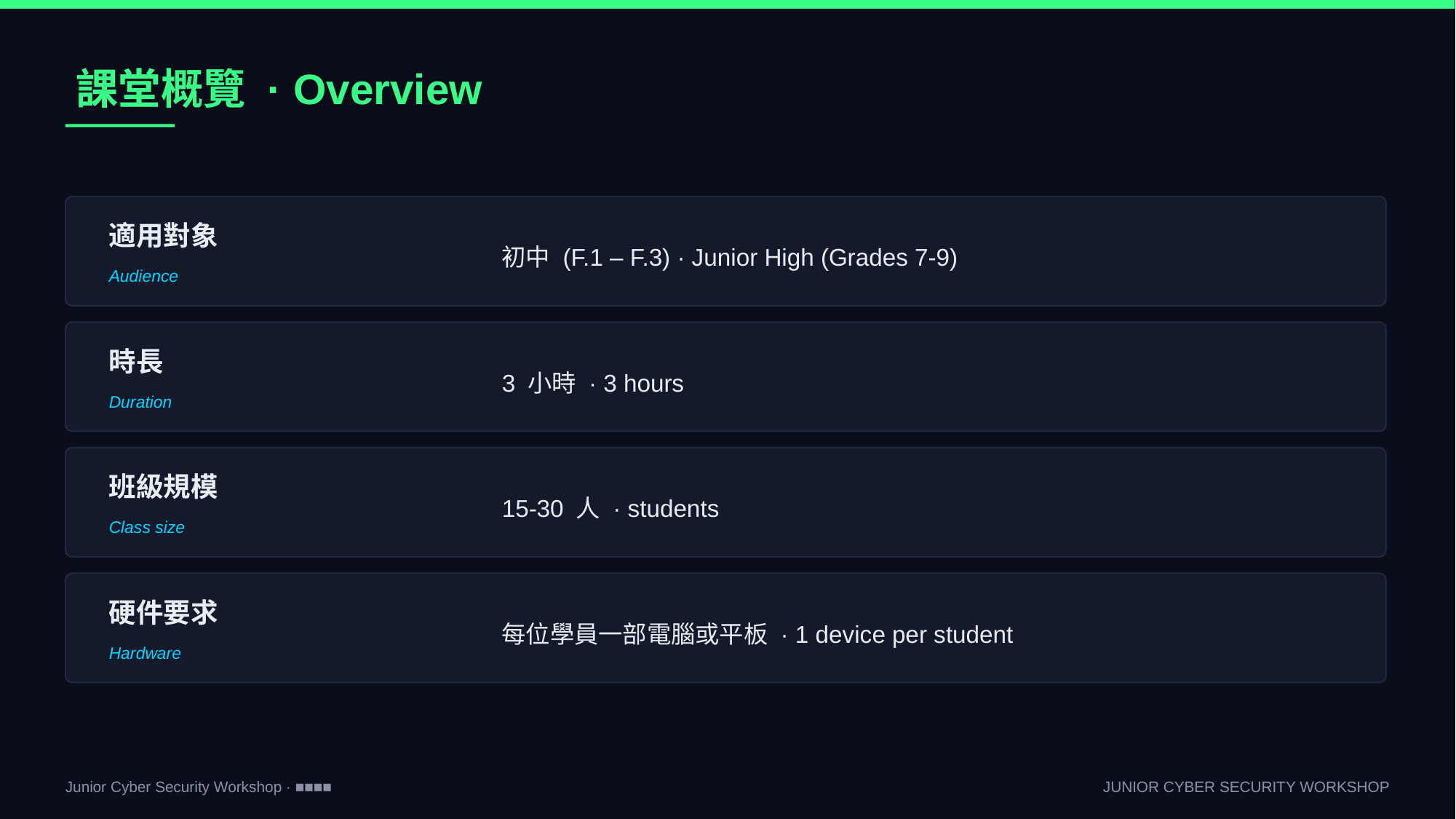

課堂概覽 · Overview

適用對象
初中 (F.1 – F.3) · Junior High (Grades 7-9)
Audience

時長
3 小時 · 3 hours
Duration

班級規模
15-30 人 · students
Class size

硬件要求
每位學員一部電腦或平板 · 1 device per student
Hardware